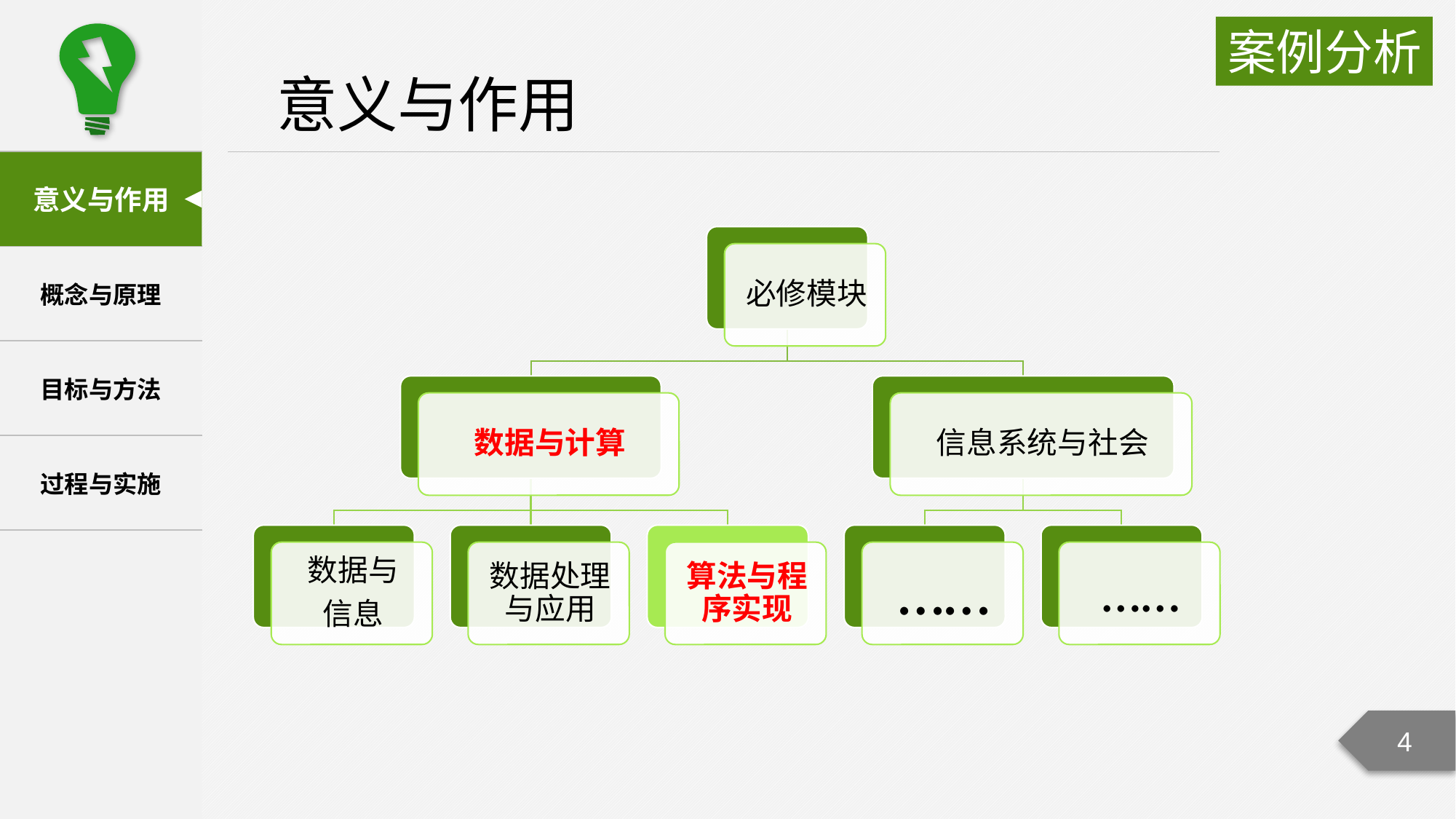

必修模块
数据与计算
数据与
信息
数据处理与应用
算法与程序实现
信息系统与社会
……
……